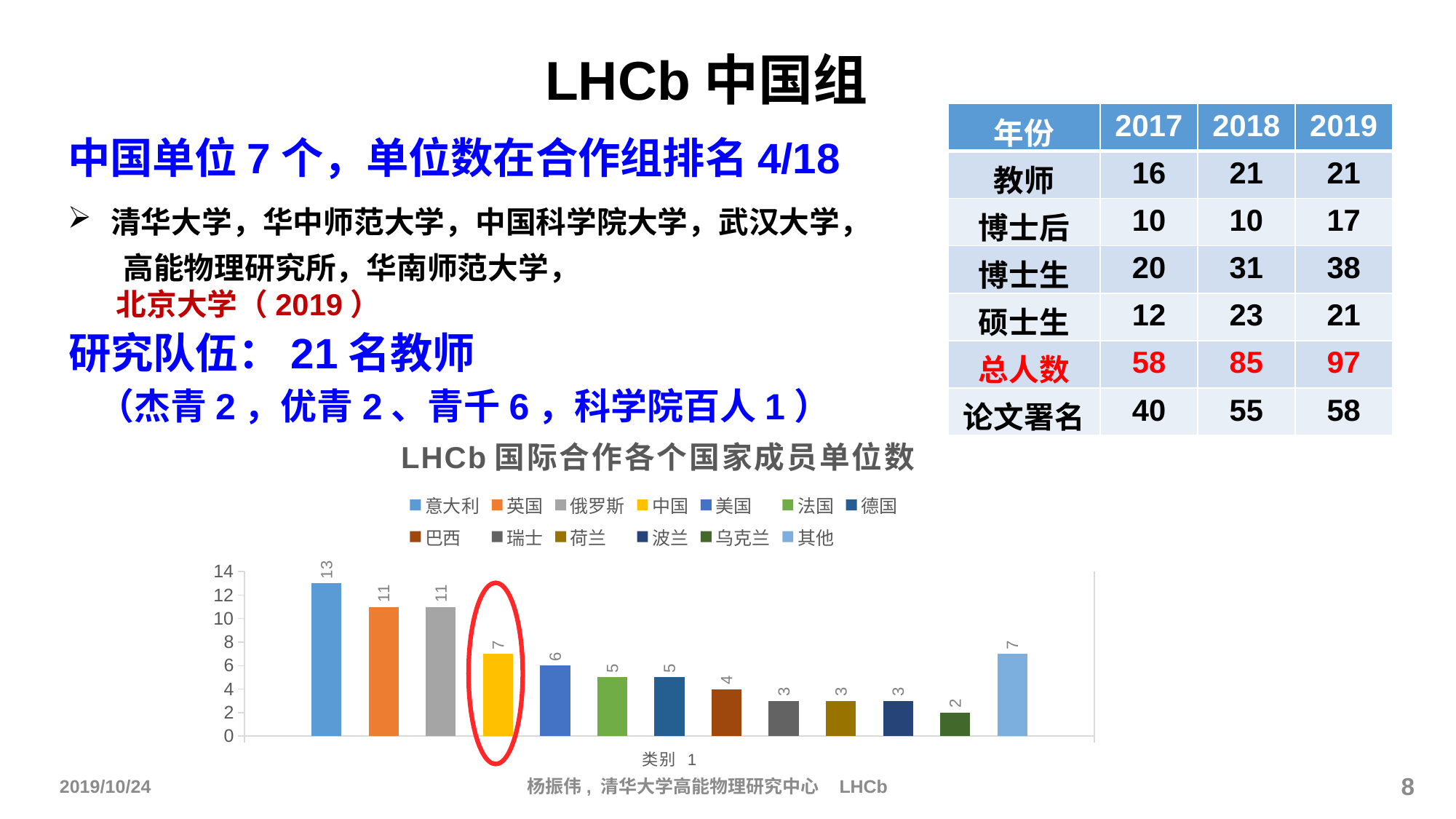

# LHCb中国组
| 年份 | 2017 | 2018 | 2019 |
| --- | --- | --- | --- |
| 教师 | 16 | 21 | 21 |
| 博士后 | 10 | 10 | 17 |
| 博士生 | 20 | 31 | 38 |
| 硕士生 | 12 | 23 | 21 |
| 总人数 | 58 | 85 | 97 |
| 论文署名 | 40 | 55 | 58 |
中国单位7个，单位数在合作组排名4/18
清华大学，华中师范大学，中国科学院大学，武汉大学，
       高能物理研究所，华南师范大学，
       北京大学（2019）
研究队伍：21名教师
   （杰青2，优青2、青千6，科学院百人1）

### Chart: LHCb国际合作各个国家成员单位数

| Category | 意大利 | 英国 | 俄罗斯 | 中国 | 美国 | 法国 | 德国 | 巴西 | 瑞士 | 荷兰 | 波兰 | 乌克兰 | 其他 |
|---|---|---|---|---|---|---|---|---|---|---|---|---|---|
| 类别 1 | 13.0 | 11.0 | 11.0 | 7.0 | 6.0 | 5.0 | 5.0 | 4.0 | 3.0 | 3.0 | 3.0 | 2.0 | 7.0 |
8
杨振伟, 清华大学高能物理研究中心   LHCb
2019/10/24